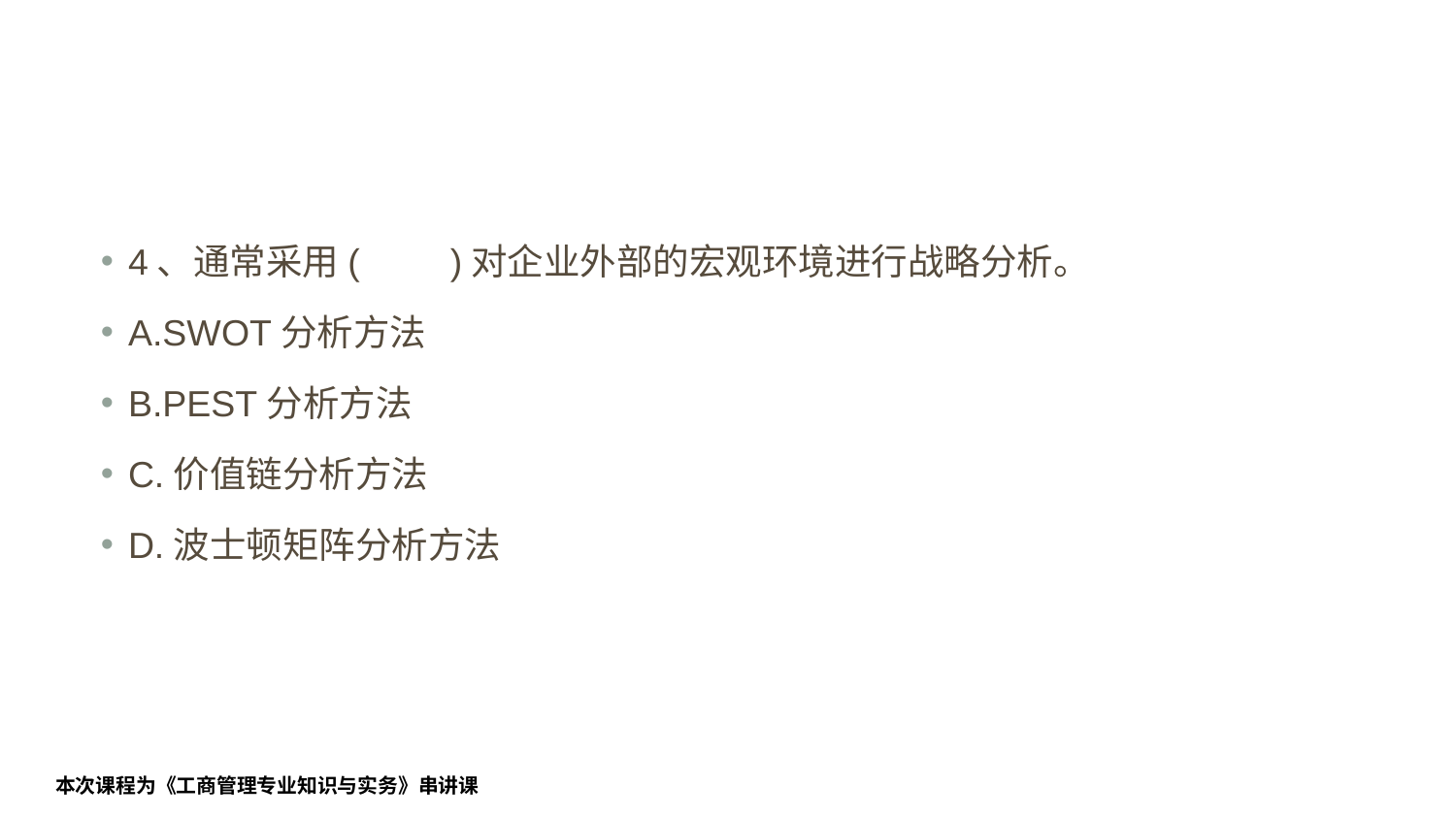

#
4、通常采用(　　)对企业外部的宏观环境进行战略分析。
A.SWOT分析方法
B.PEST分析方法
C.价值链分析方法
D.波士顿矩阵分析方法